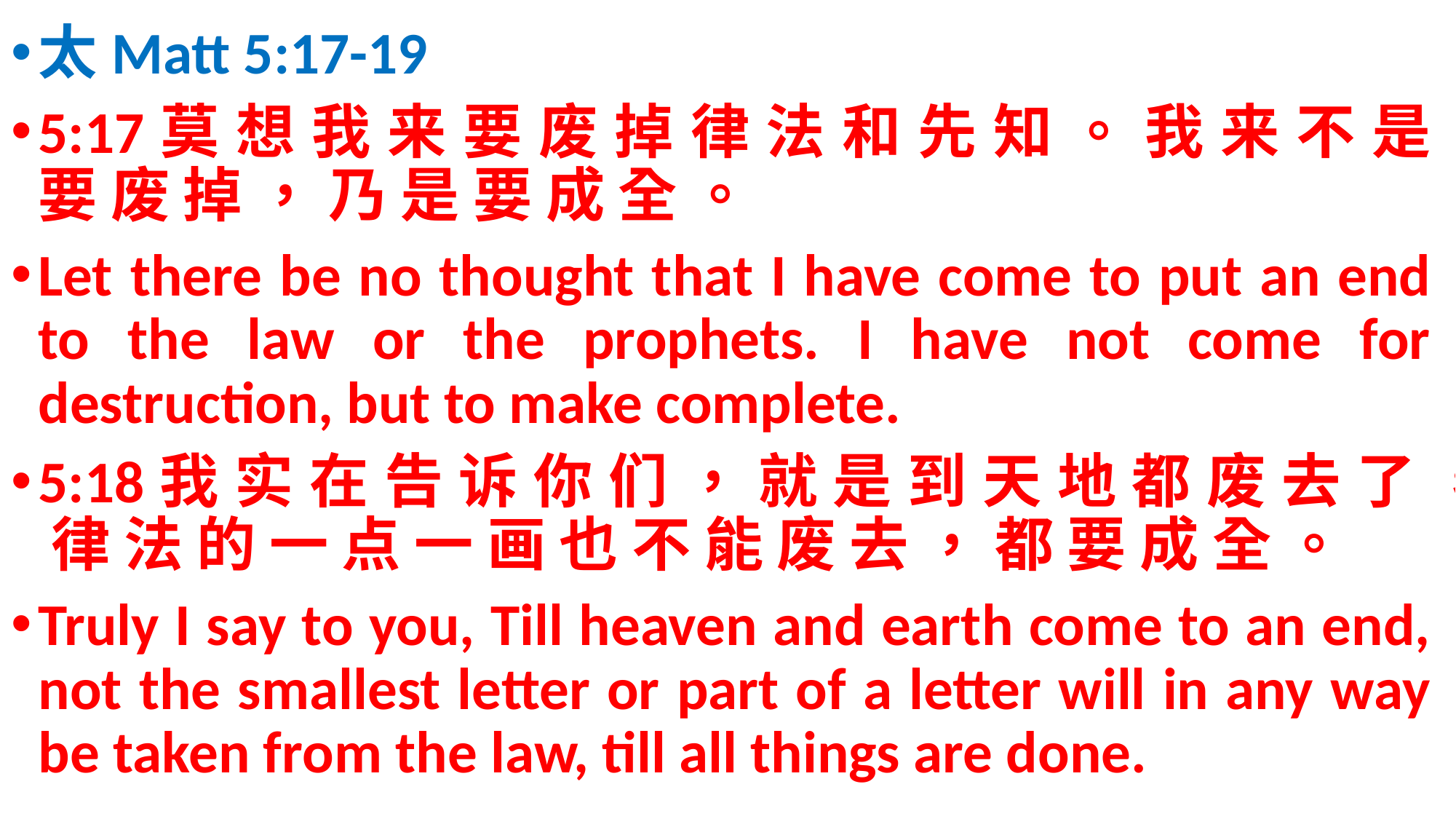

太Matt 5:17-19
5:17莫 想 我 来 要 废 掉 律 法 和 先 知 。 我 来 不 是 要 废 掉 ， 乃 是 要 成 全 。
Let there be no thought that I have come to put an end to the law or the prophets. I have not come for destruction, but to make complete.
5:18我 实 在 告 诉 你 们 ， 就 是 到 天 地 都 废 去 了 ， 律 法 的 一 点 一 画 也 不 能 废 去 ， 都 要 成 全 。
Truly I say to you, Till heaven and earth come to an end, not the smallest letter or part of a letter will in any way be taken from the law, till all things are done.